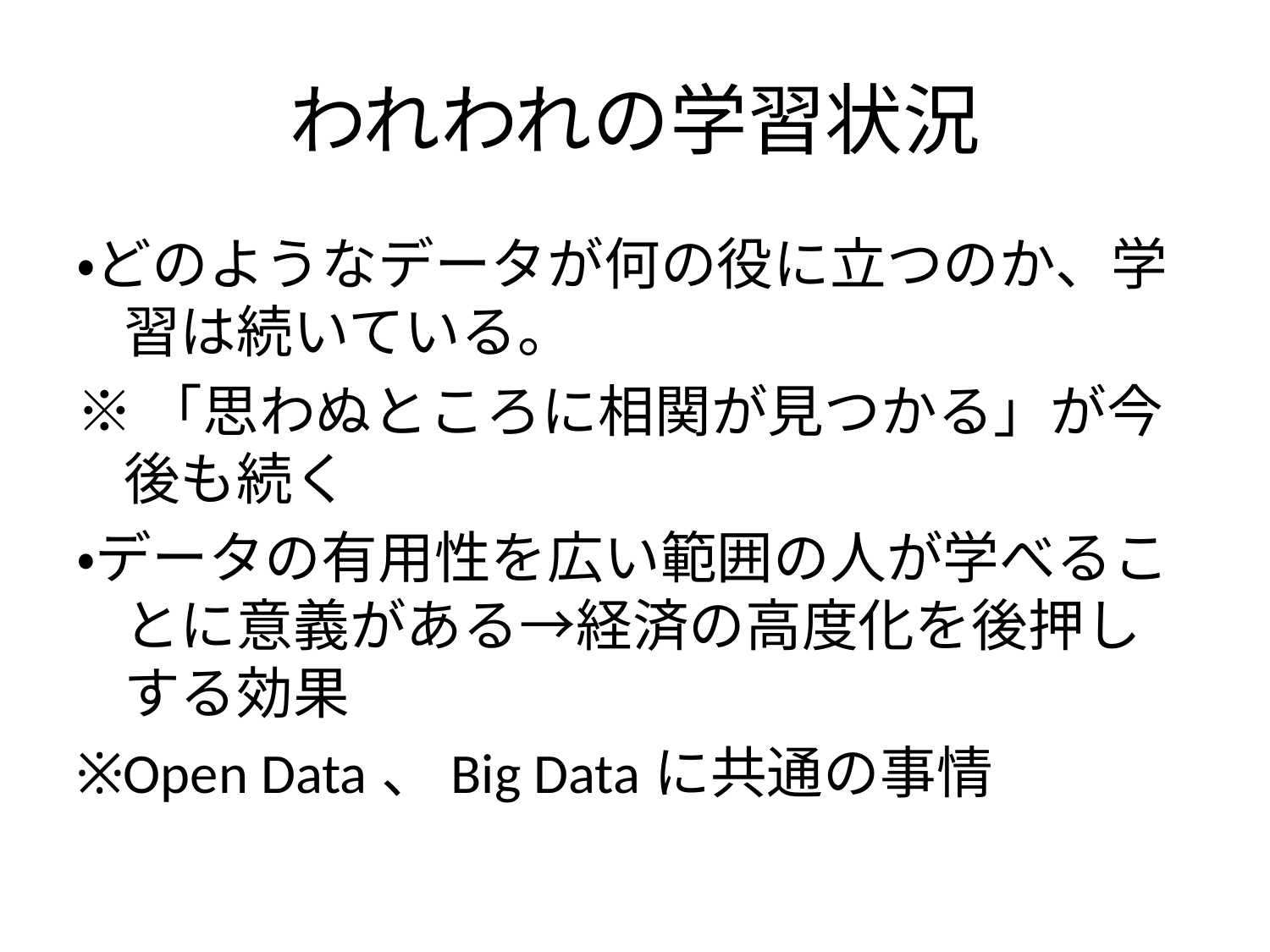

# われわれの学習状況
・どのようなデータが何の役に立つのか、学習は続いている。
※「思わぬところに相関が見つかる」が今後も続く
・データの有用性を広い範囲の人が学べることに意義がある→経済の高度化を後押しする効果
※Open Data、Big Dataに共通の事情